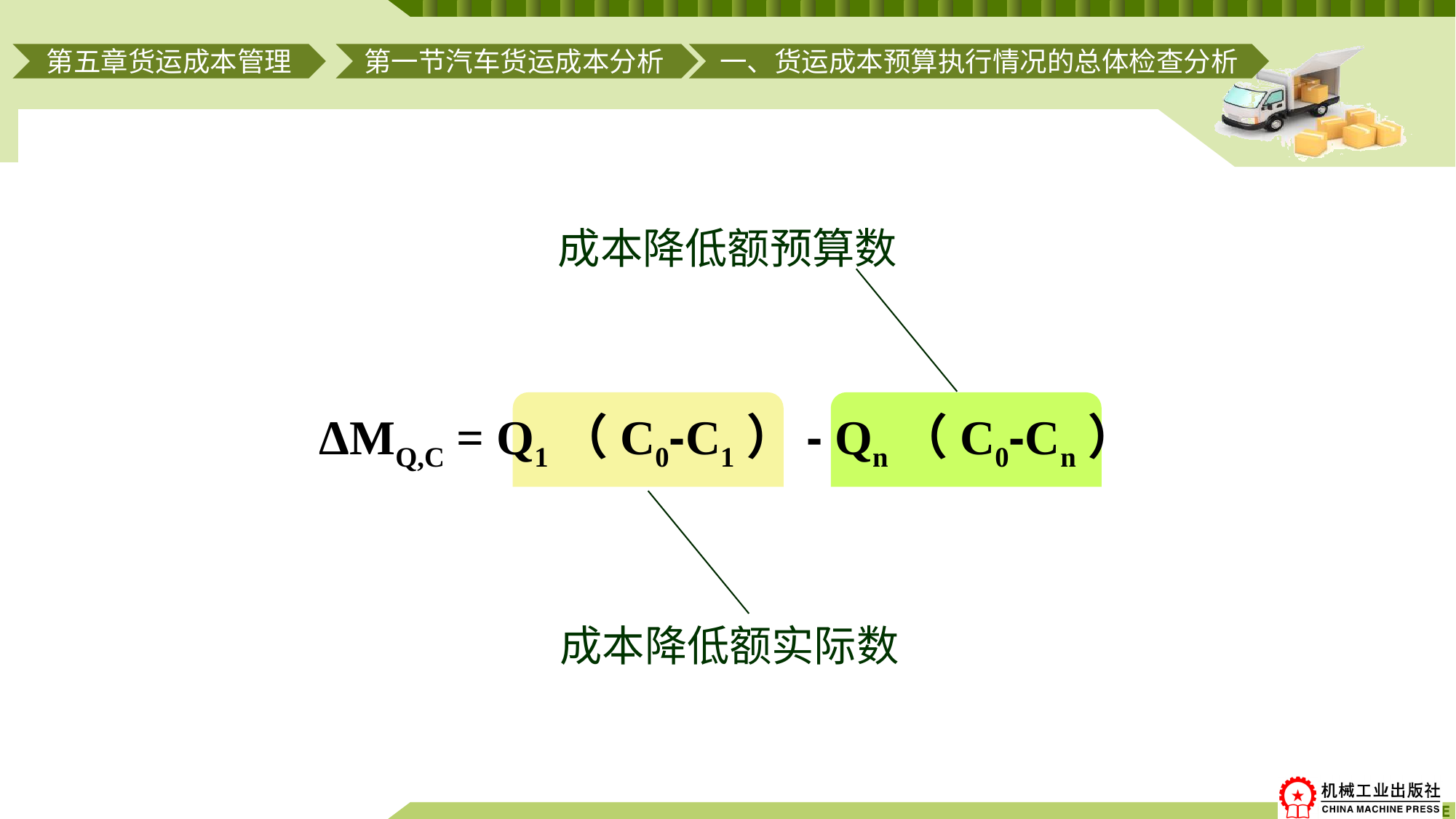

第一节汽车货运成本分析
一、货运成本预算执行情况的总体检查分析
第五章货运成本管理
成本降低额预算数

# ΔMQ,C = Q1（C0-C1）- Qn（C0-Cn）

成本降低额实际数